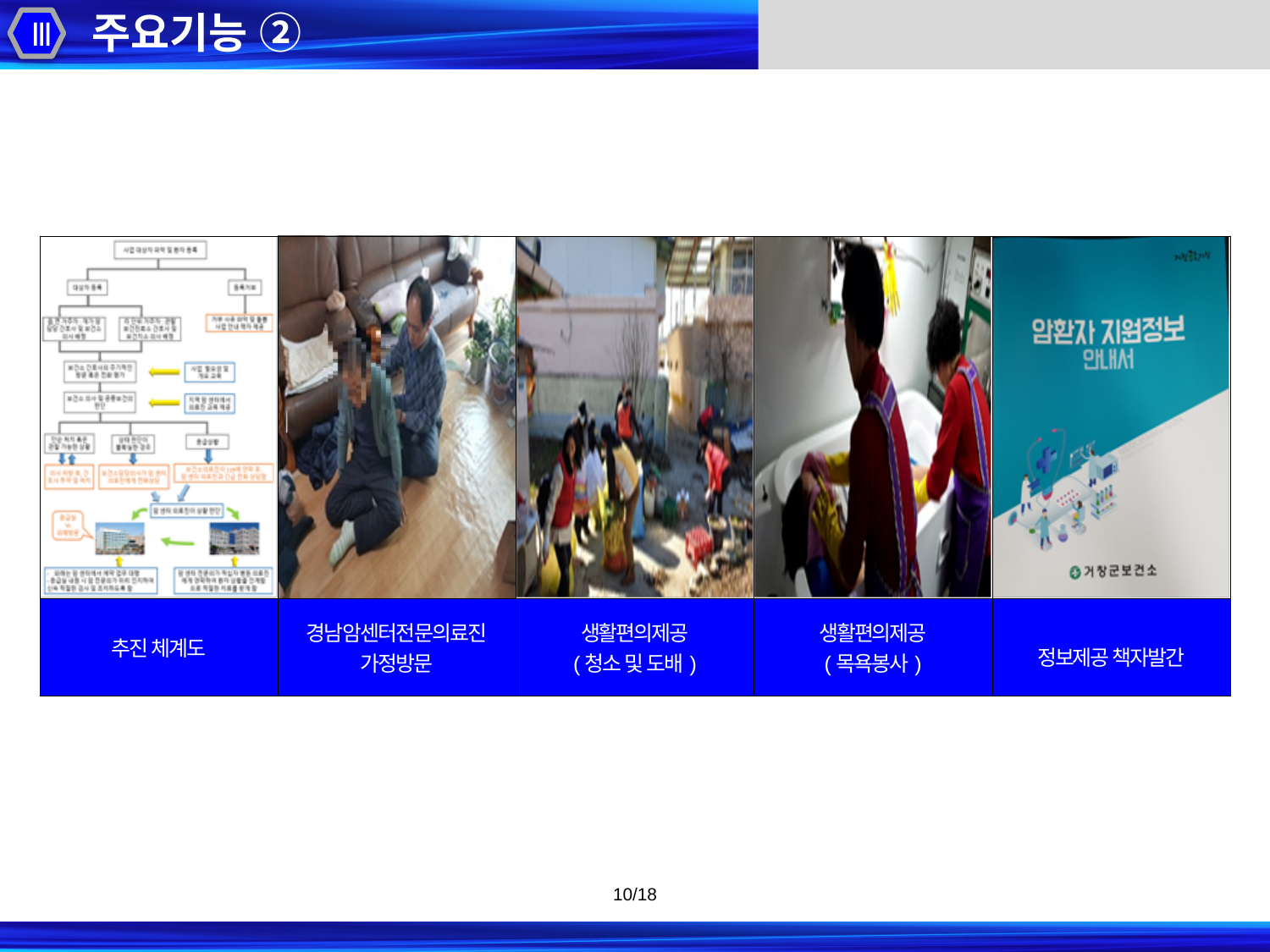

주요기능 ②

Ⅲ

|  |  |  |  |  |
| --- | --- | --- | --- | --- |
| 추진 체계도 | 경 남 암 센 터 전 문 의 료 진 가정방문 | 생활편의제공 (청소 및 도배) | 생활편의제공 (목욕봉사) | 정보제공 책자발간 |
10/18